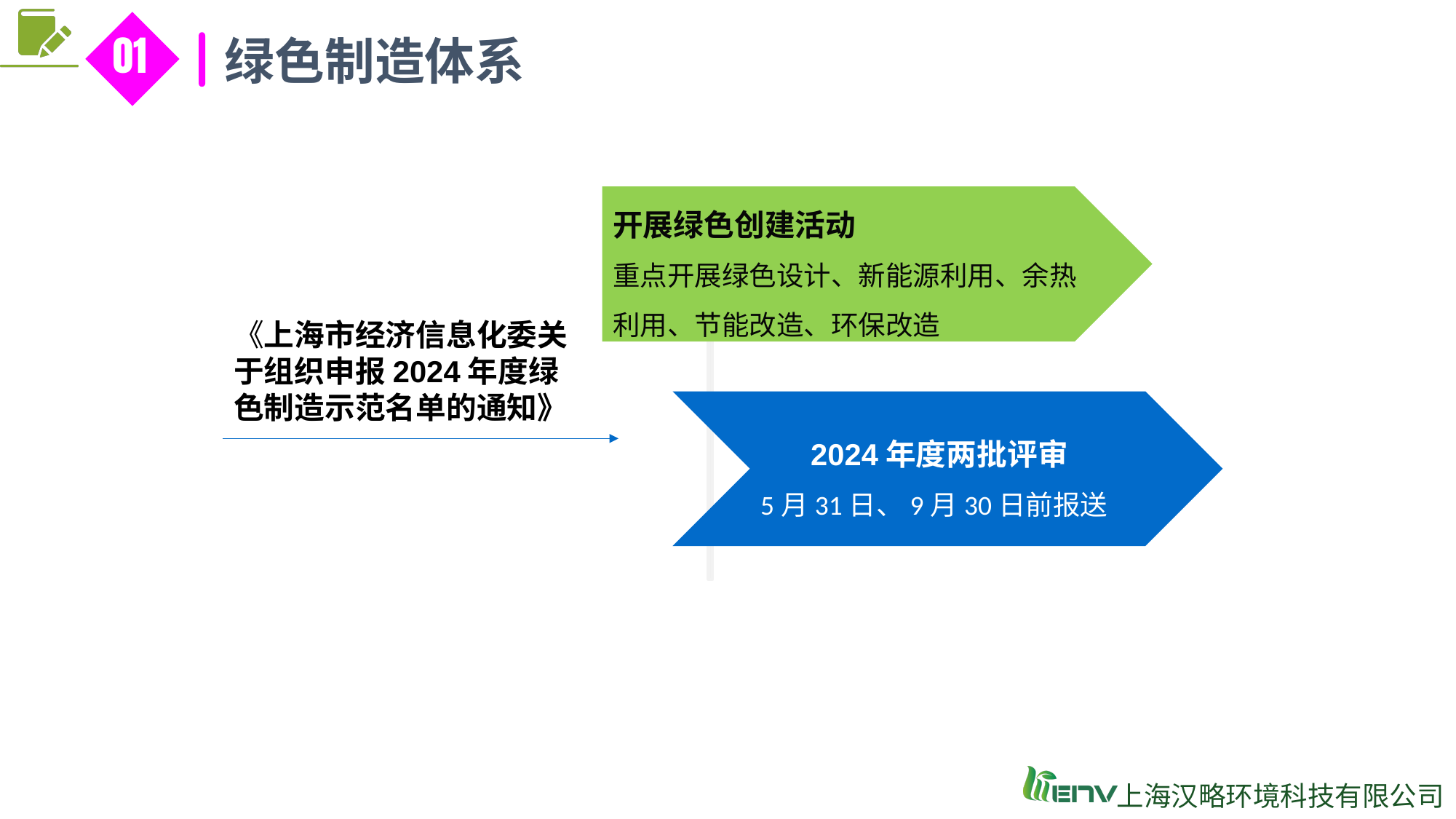

绿色制造体系

01
开展绿色创建活动
重点开展绿色设计、新能源利用、余热利用、节能改造、环保改造

《上海市经济信息化委关于组织申报2024年度绿色制造示范名单的通知》
      2024年度两批评审
5月31日、9月30日前报送